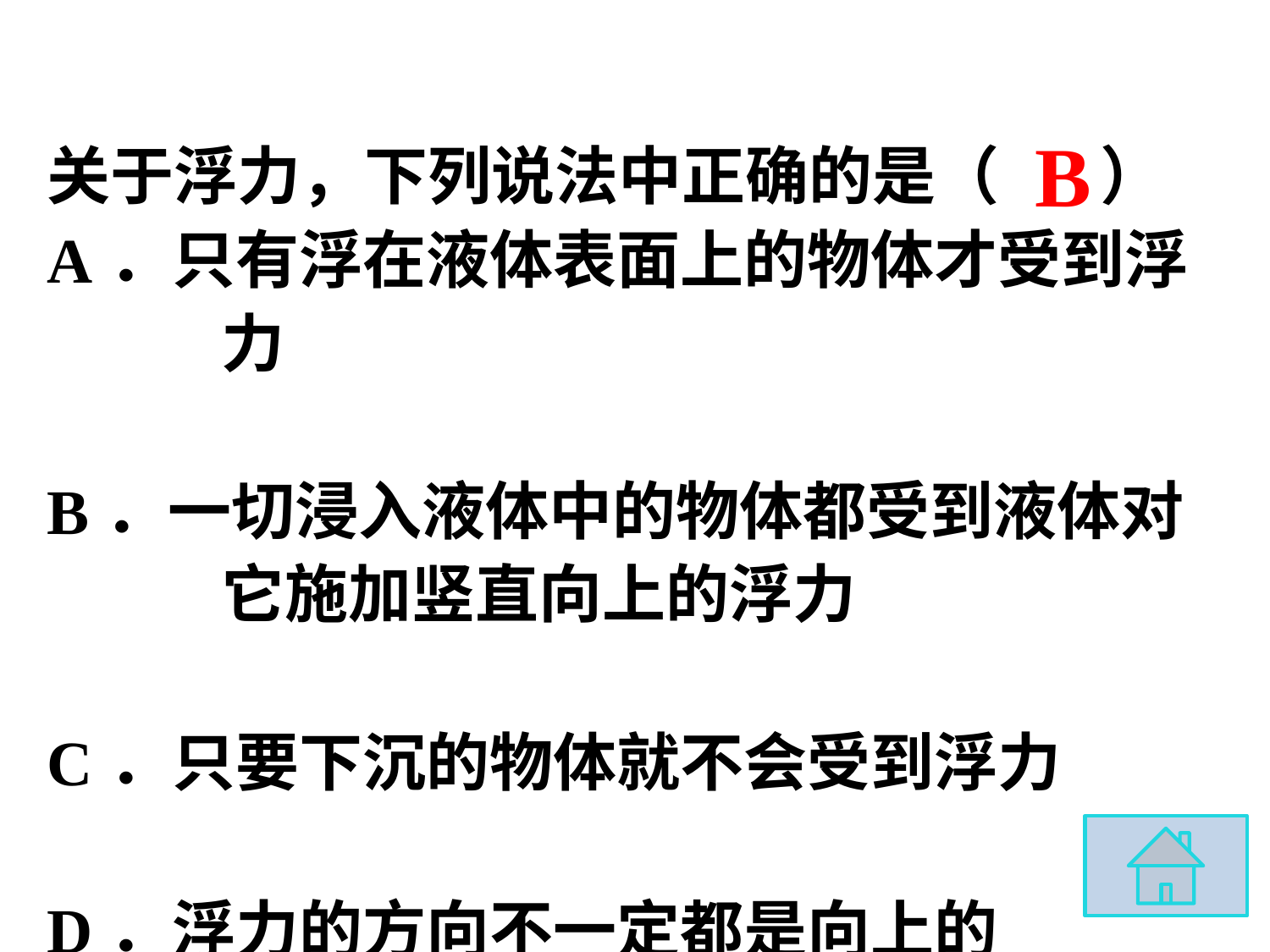

关于浮力，下列说法中正确的是（       ）
A．只有浮在液体表面上的物体才受到浮力

B．一切浸入液体中的物体都受到液体对它施加竖直向上的浮力

C．只要下沉的物体就不会受到浮力

D．浮力的方向不一定都是向上的
作 业

B